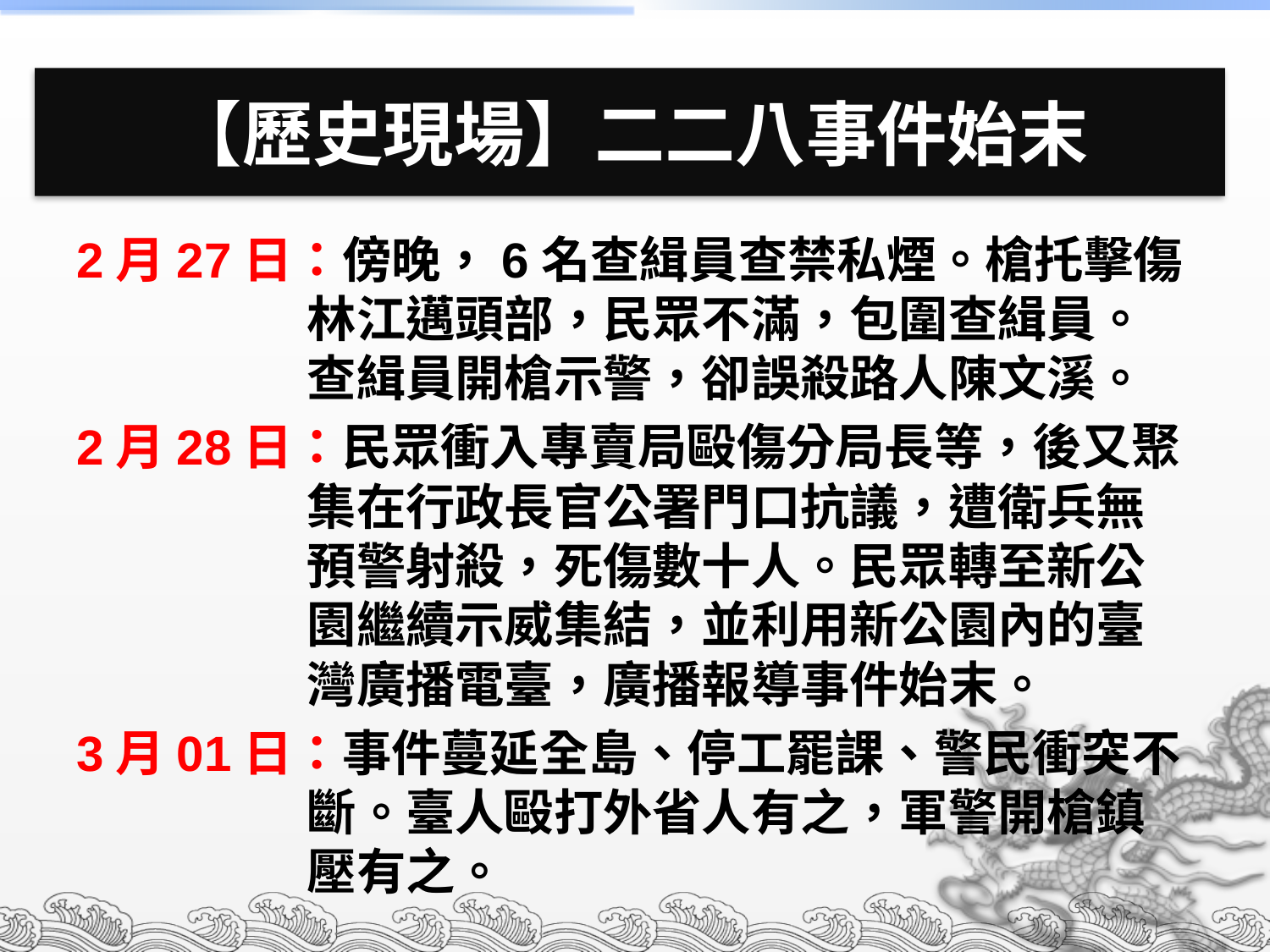

# 【歷史現場】二二八事件始末
2月27日：傍晚，6名查緝員查禁私煙。槍托擊傷林江邁頭部，民眾不滿，包圍查緝員。查緝員開槍示警，卻誤殺路人陳文溪。
2月28日：民眾衝入專賣局毆傷分局長等，後又聚集在行政長官公署門口抗議，遭衛兵無預警射殺，死傷數十人。民眾轉至新公園繼續示威集結，並利用新公園內的臺灣廣播電臺，廣播報導事件始末。
3月01日：事件蔓延全島、停工罷課、警民衝突不斷。臺人毆打外省人有之，軍警開槍鎮壓有之。